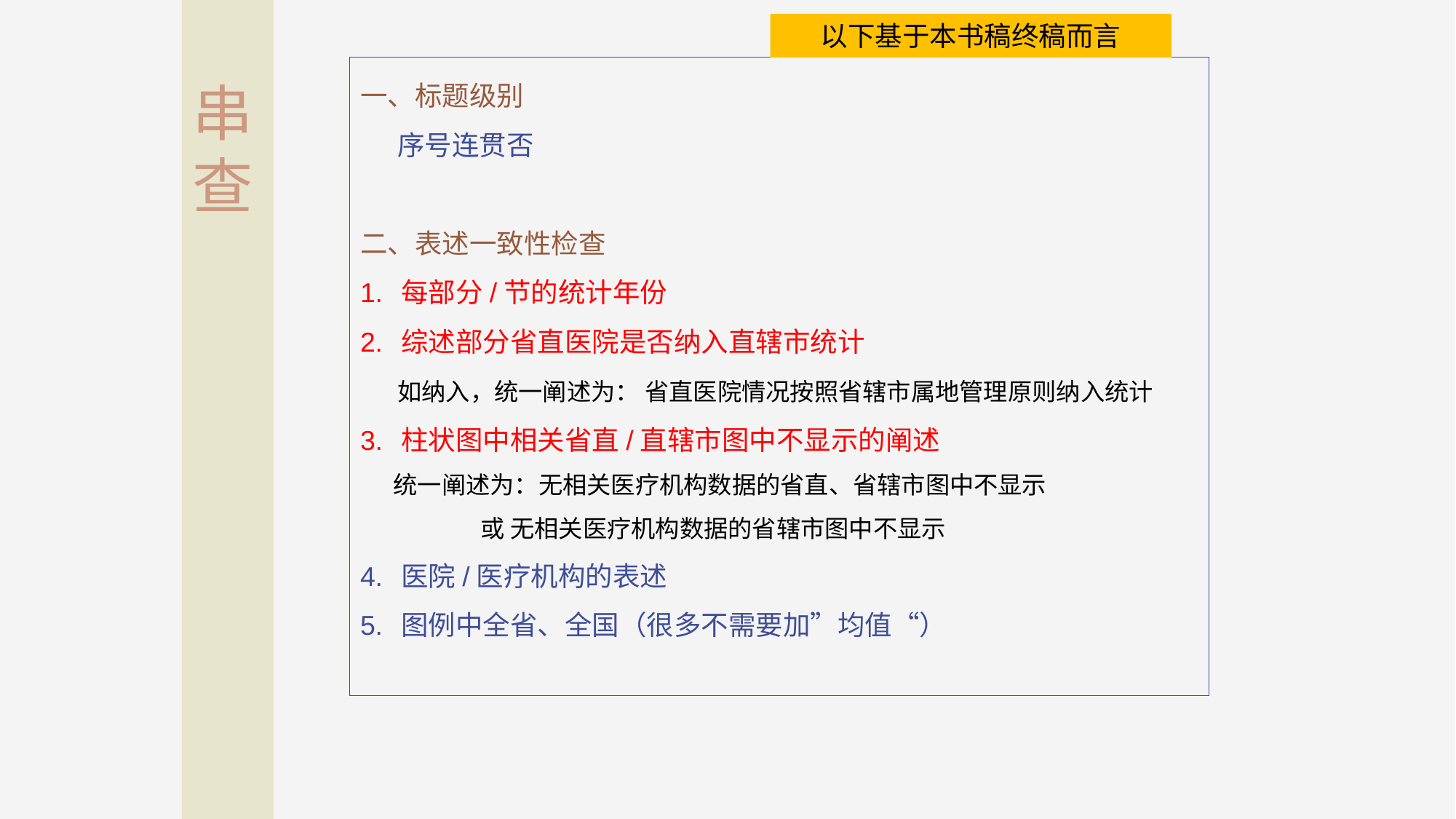

串查
以下基于本书稿终稿而言
一、标题级别
     序号连贯否

二、表述一致性检查
每部分/节的统计年份
综述部分省直医院是否纳入直辖市统计
     如纳入，统一阐述为： 省直医院情况按照省辖市属地管理原则纳入统计
柱状图中相关省直/直辖市图中不显示的阐述
     统一阐述为：无相关医疗机构数据的省直、省辖市图中不显示
                     或 无相关医疗机构数据的省辖市图中不显示
医院/医疗机构的表述
图例中全省、全国（很多不需要加”均值“）